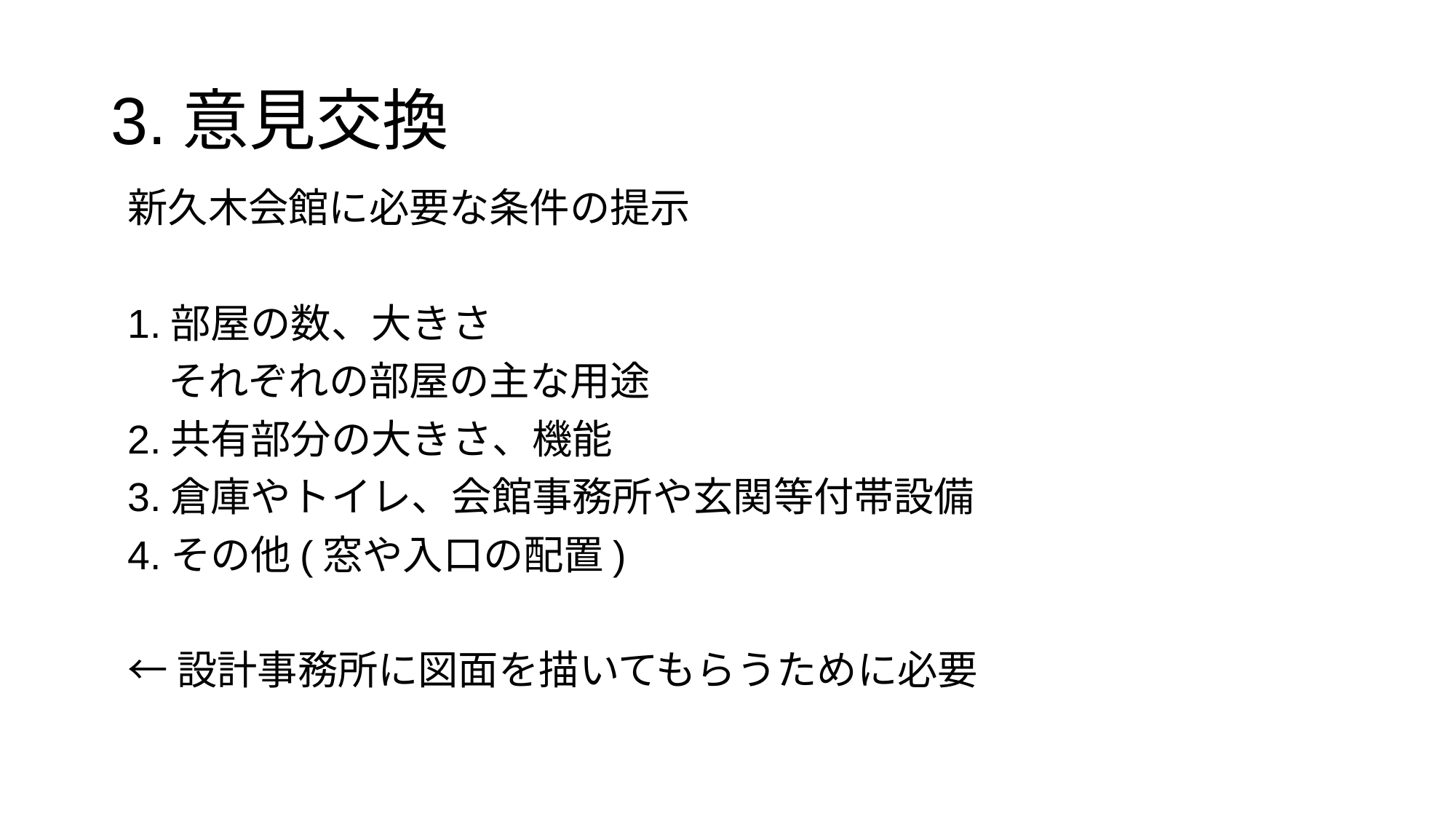

# 3.意見交換
新久木会館に必要な条件の提示

1.部屋の数、大きさ
　それぞれの部屋の主な用途
2.共有部分の大きさ、機能
3.倉庫やトイレ、会館事務所や玄関等付帯設備
4.その他(窓や入口の配置)

←設計事務所に図面を描いてもらうために必要